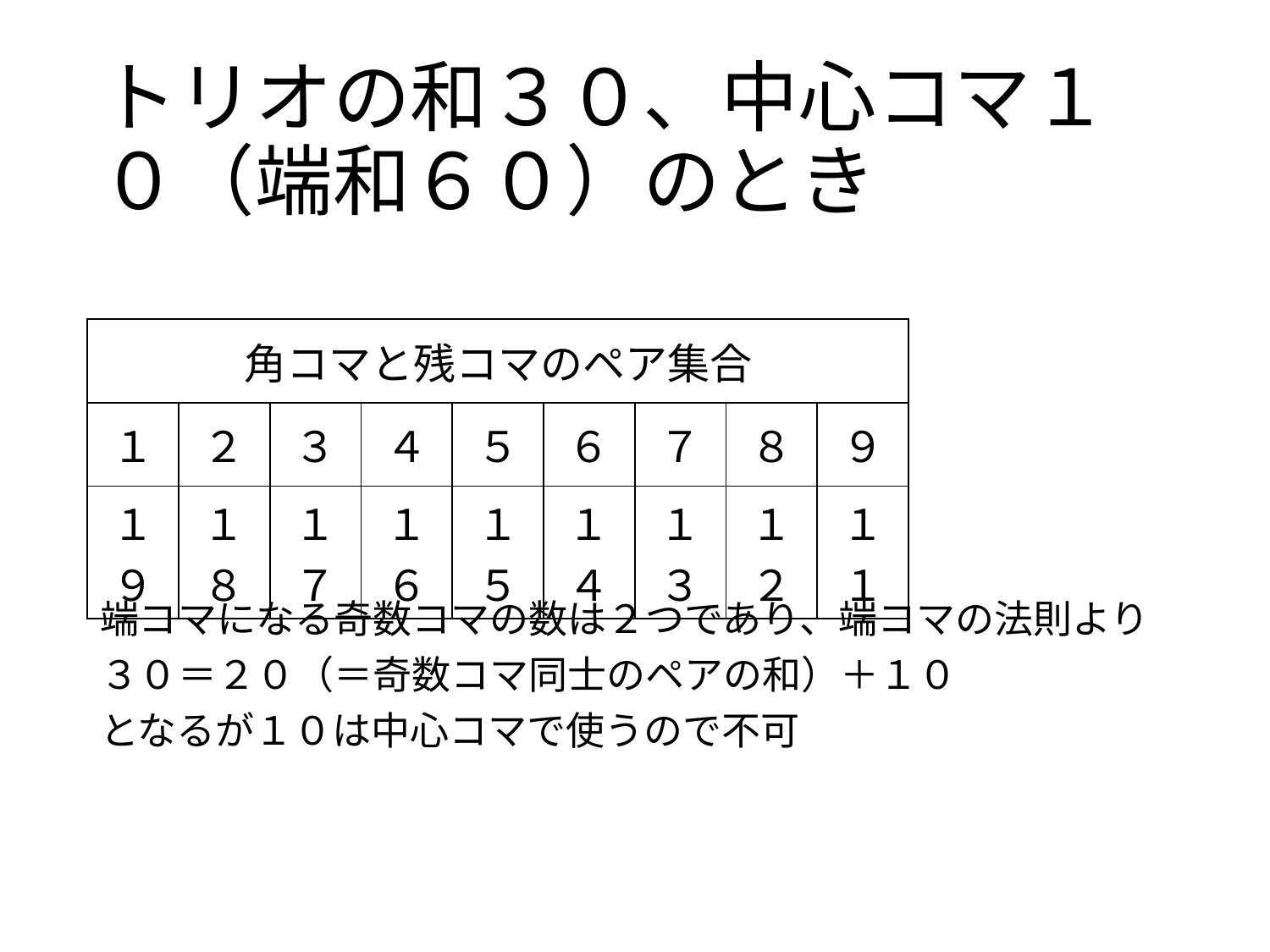

# トリオの和３０、中心コマ１０（端和６０）のとき

| 角コマと残コマのペア集合 |  |  |  |  |  |  |  |  |
| --- | --- | --- | --- | --- | --- | --- | --- | --- |
| １ | ２ | ３ | ４ | ５ | ６ | ７ | ８ | ９ |
| １９ | １８ | １７ | １６ | １５ | １４ | １３ | １２ | １１ |
端コマになる奇数コマの数は２つであり、端コマの法則より
３０＝２０（＝奇数コマ同士のペアの和）＋１０
となるが１０は中心コマで使うので不可